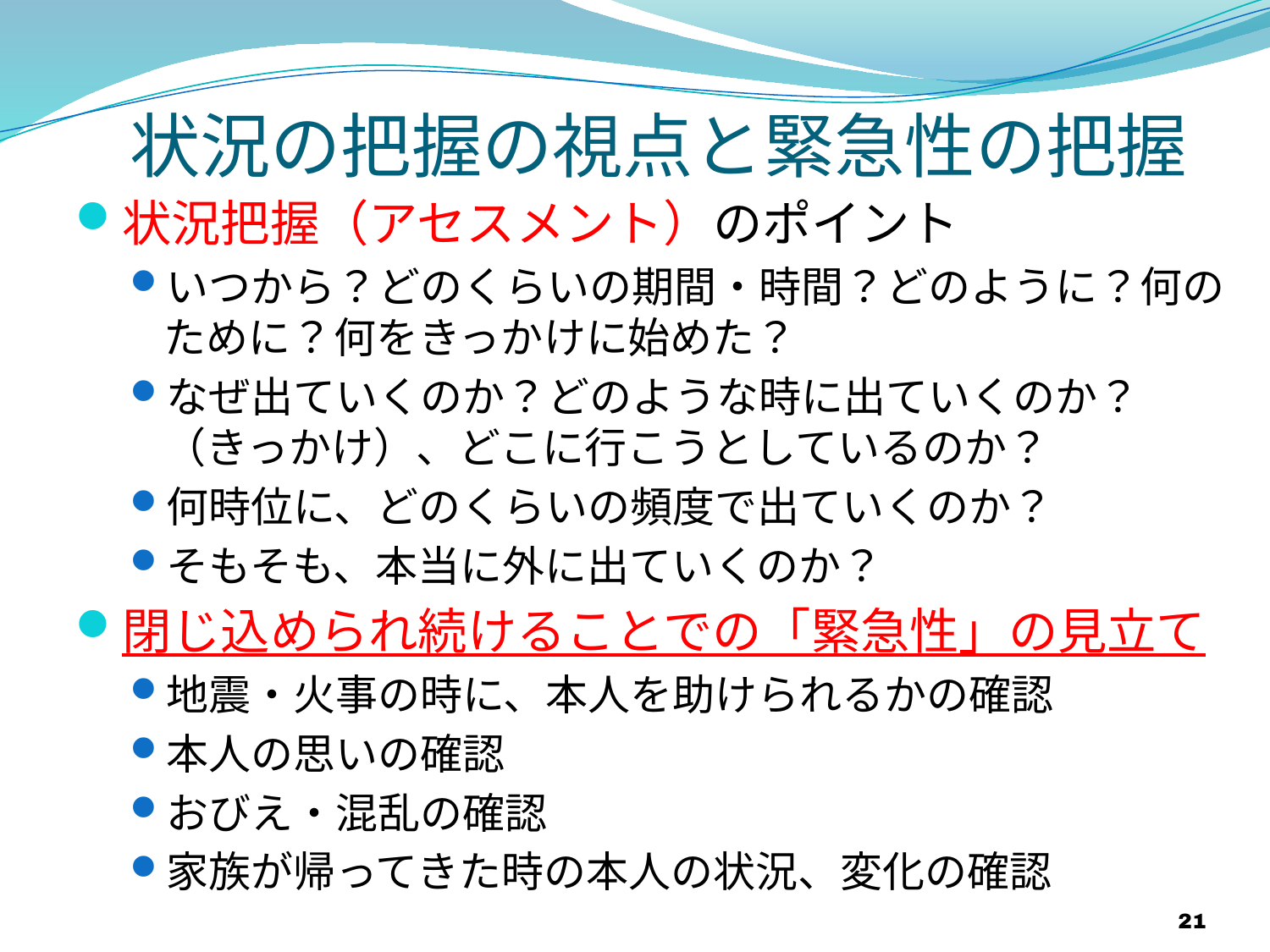

# 状況の把握の視点と緊急性の把握
状況把握（アセスメント）のポイント
いつから？どのくらいの期間・時間？どのように？何のために？何をきっかけに始めた？
なぜ出ていくのか？どのような時に出ていくのか？（きっかけ）、どこに行こうとしているのか？
何時位に、どのくらいの頻度で出ていくのか？
そもそも、本当に外に出ていくのか？
閉じ込められ続けることでの「緊急性」の見立て
地震・火事の時に、本人を助けられるかの確認
本人の思いの確認
おびえ・混乱の確認
家族が帰ってきた時の本人の状況、変化の確認

21